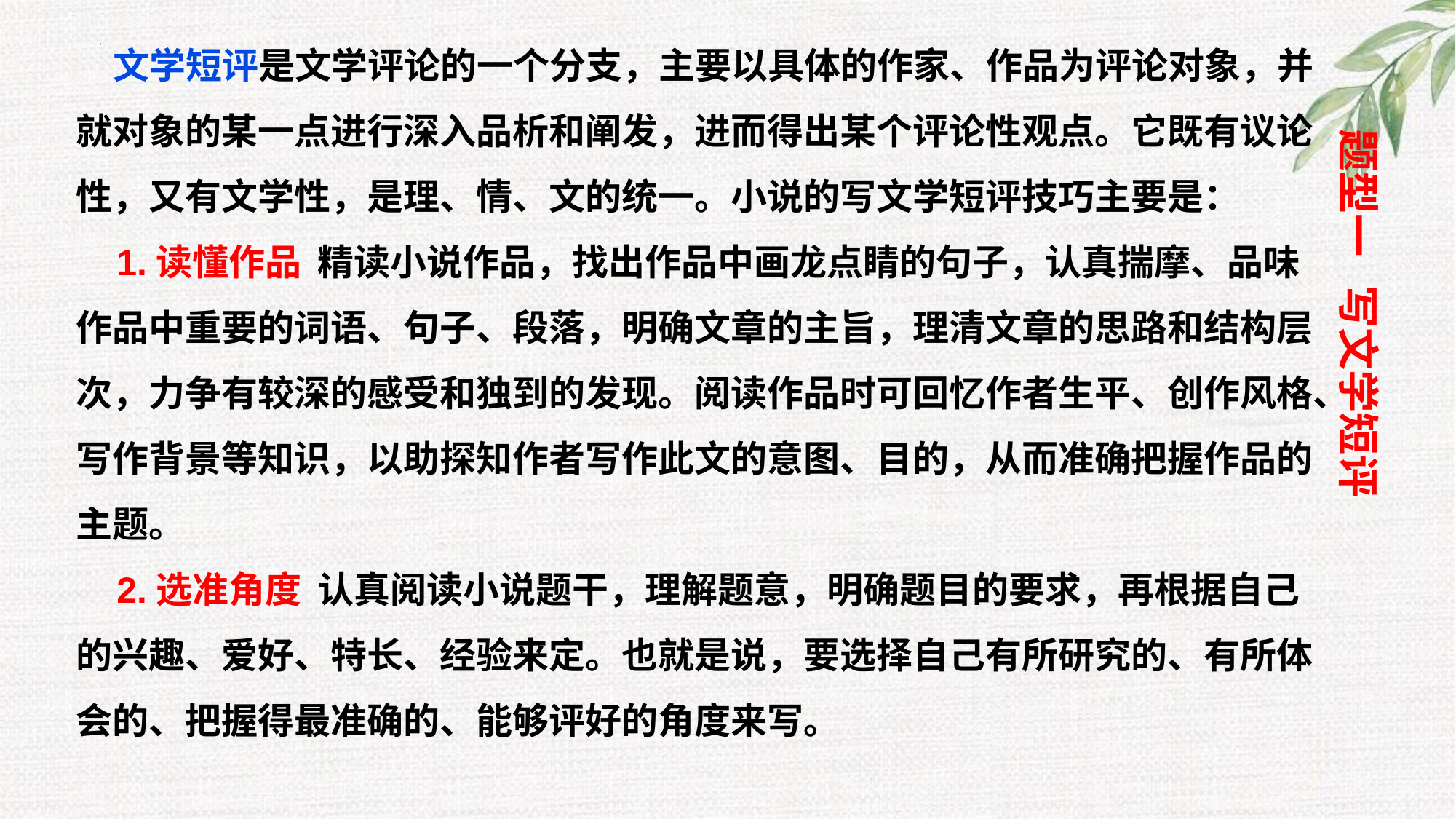

文学短评是文学评论的一个分支，主要以具体的作家、作品为评论对象，并就对象的某一点进行深入品析和阐发，进而得出某个评论性观点。它既有议论性，又有文学性，是理、情、文的统一。小说的写文学短评技巧主要是：
    1.读懂作品  精读小说作品，找出作品中画龙点睛的句子，认真揣摩、品味作品中重要的词语、句子、段落，明确文章的主旨，理清文章的思路和结构层次，力争有较深的感受和独到的发现。阅读作品时可回忆作者生平、创作风格、写作背景等知识，以助探知作者写作此文的意图、目的，从而准确把握作品的主题。
    2.选准角度  认真阅读小说题干，理解题意，明确题目的要求，再根据自己的兴趣、爱好、特长、经验来定。也就是说，要选择自己有所研究的、有所体会的、把握得最准确的、能够评好的角度来写。

题型一   写文学短评